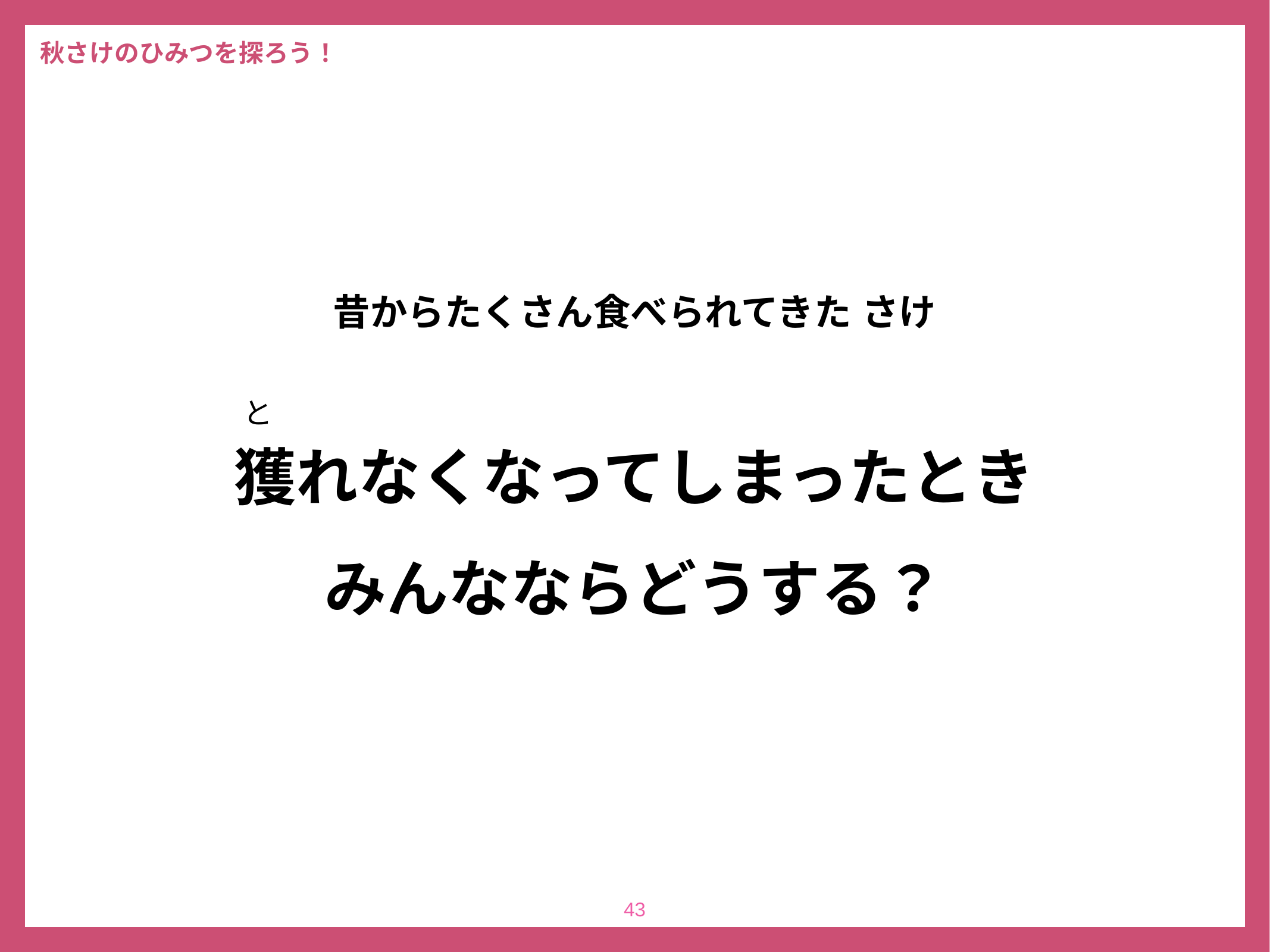

昔からたくさん食べられてきた さけ
と
獲れなくなってしまったとき
みんなならどうする？
43